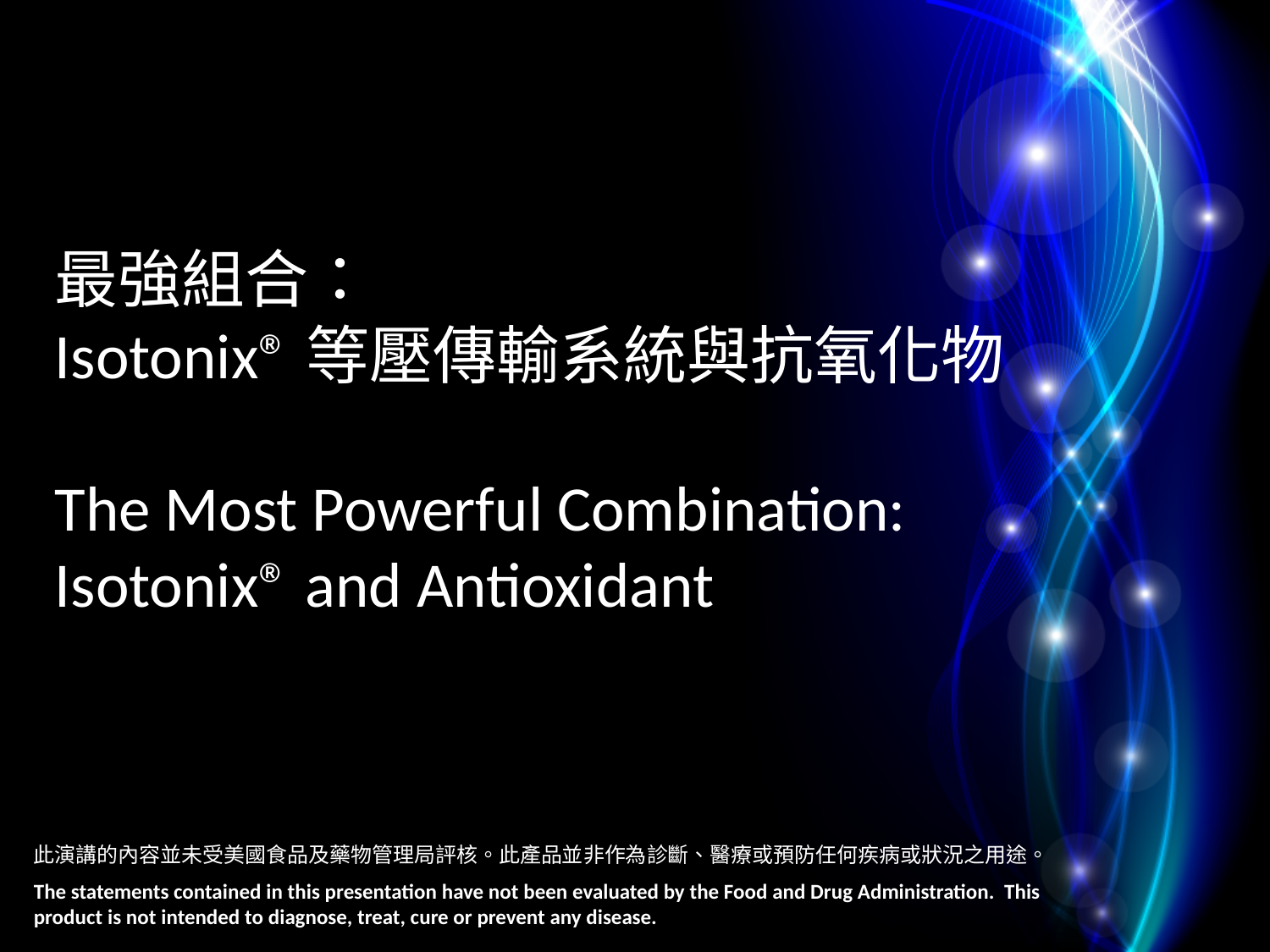

最強組合：
Isotonix®等壓傳輸系統與抗氧化物

The Most Powerful Combination: Isotonix® and Antioxidant

此演講的內容並未受美國食品及藥物管理局評核。此產品並非作為診斷、醫療或預防任何疾病或狀況之用途。
The statements contained in this presentation have not been evaluated by the Food and Drug Administration.  This product is not intended to diagnose, treat, cure or prevent any disease.